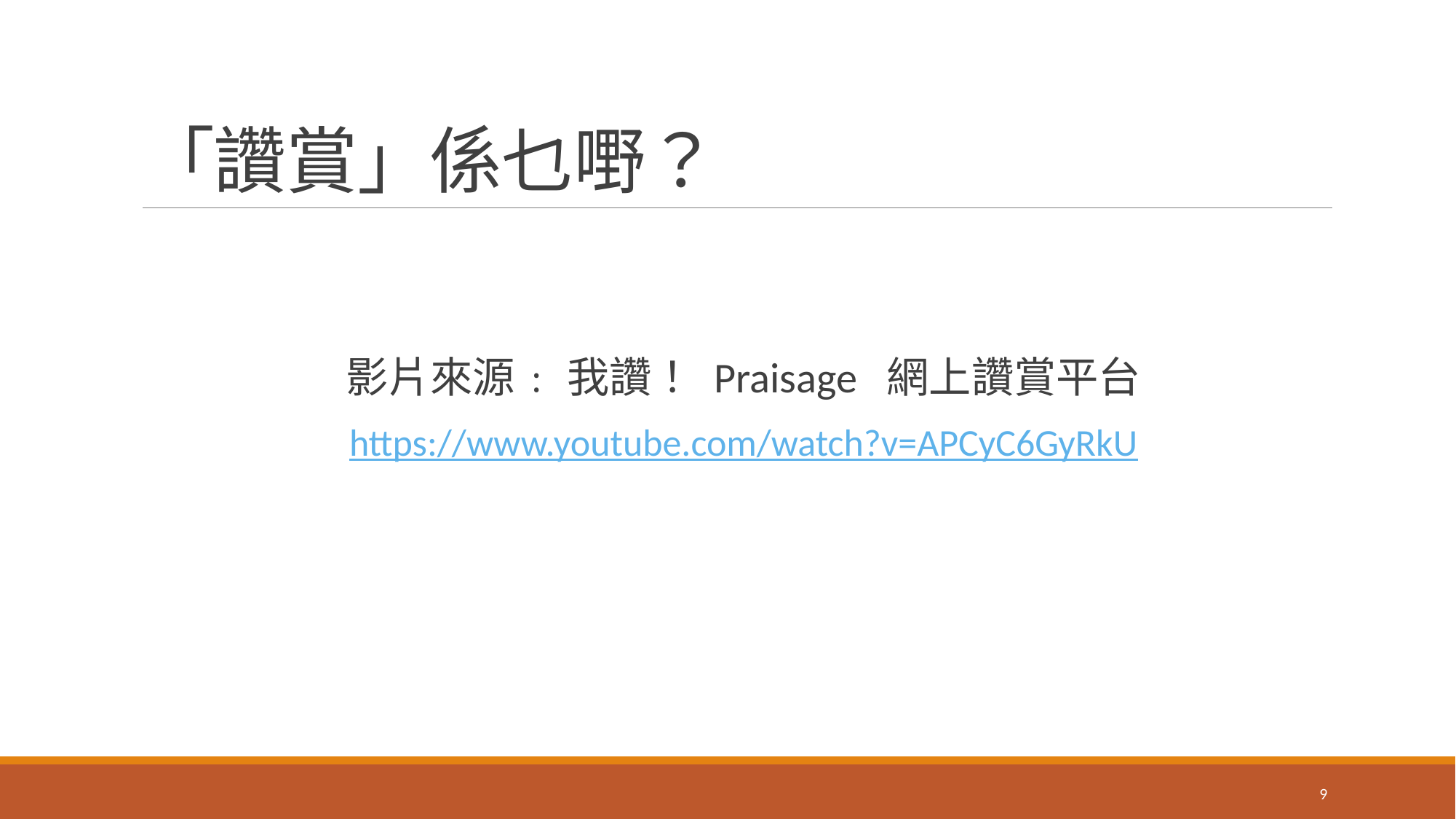

# 「讚賞」係乜嘢？
影片來源﹕ 我讚！ Praisage  網上讚賞平台
https://www.youtube.com/watch?v=APCyC6GyRkU
9